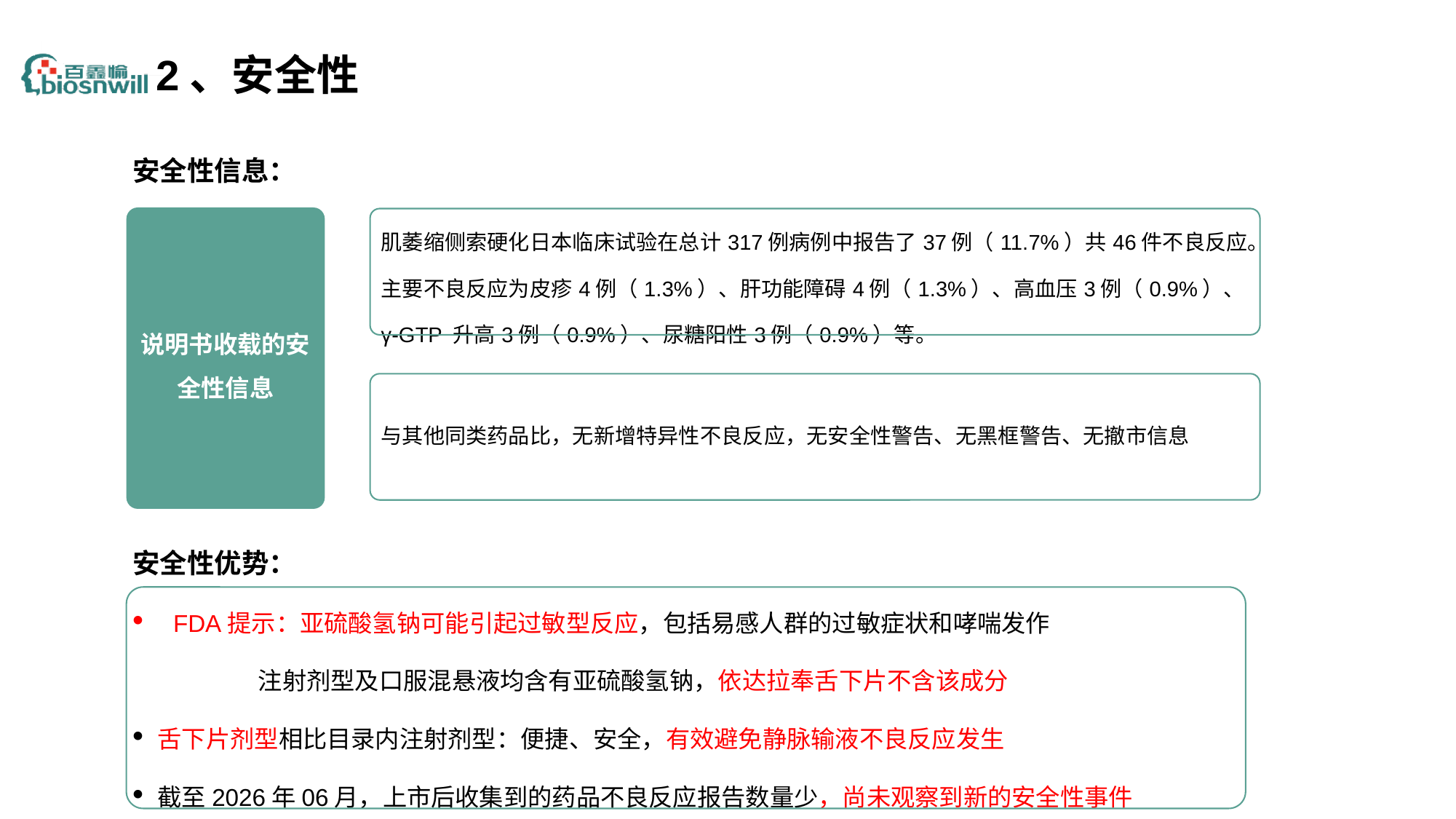

# 2、安全性
安全性信息：

安全性优势：
 FDA提示：亚硫酸氢钠可能引起过敏型反应，包括易感人群的过敏症状和哮喘发作
                      注射剂型及口服混悬液均含有亚硫酸氢钠，依达拉奉舌下片不含该成分
舌下片剂型相比目录内注射剂型：便捷、安全，有效避免静脉输液不良反应发生
截⾄2026年06⽉，上市后收集到的药品不良反应报告数量少，尚未观察到新的安全性事件

| 肌萎缩侧索硬化日本临床试验在总计317例病例中报告了37例（11.7%）共46件不良反应。主要不良反应为皮疹4例（1.3%）、肝功能障碍4例（1.3%）、高血压3例（0.9%）、γ-GTP 升高3例（0.9%）、尿糖阳性3例（0.9%）等。 |
| --- |
说明书收载的安全性信息

| 与其他同类药品比，无新增特异性不良反应，无安全性警告、无黑框警告、无撤市信息 |
| --- |